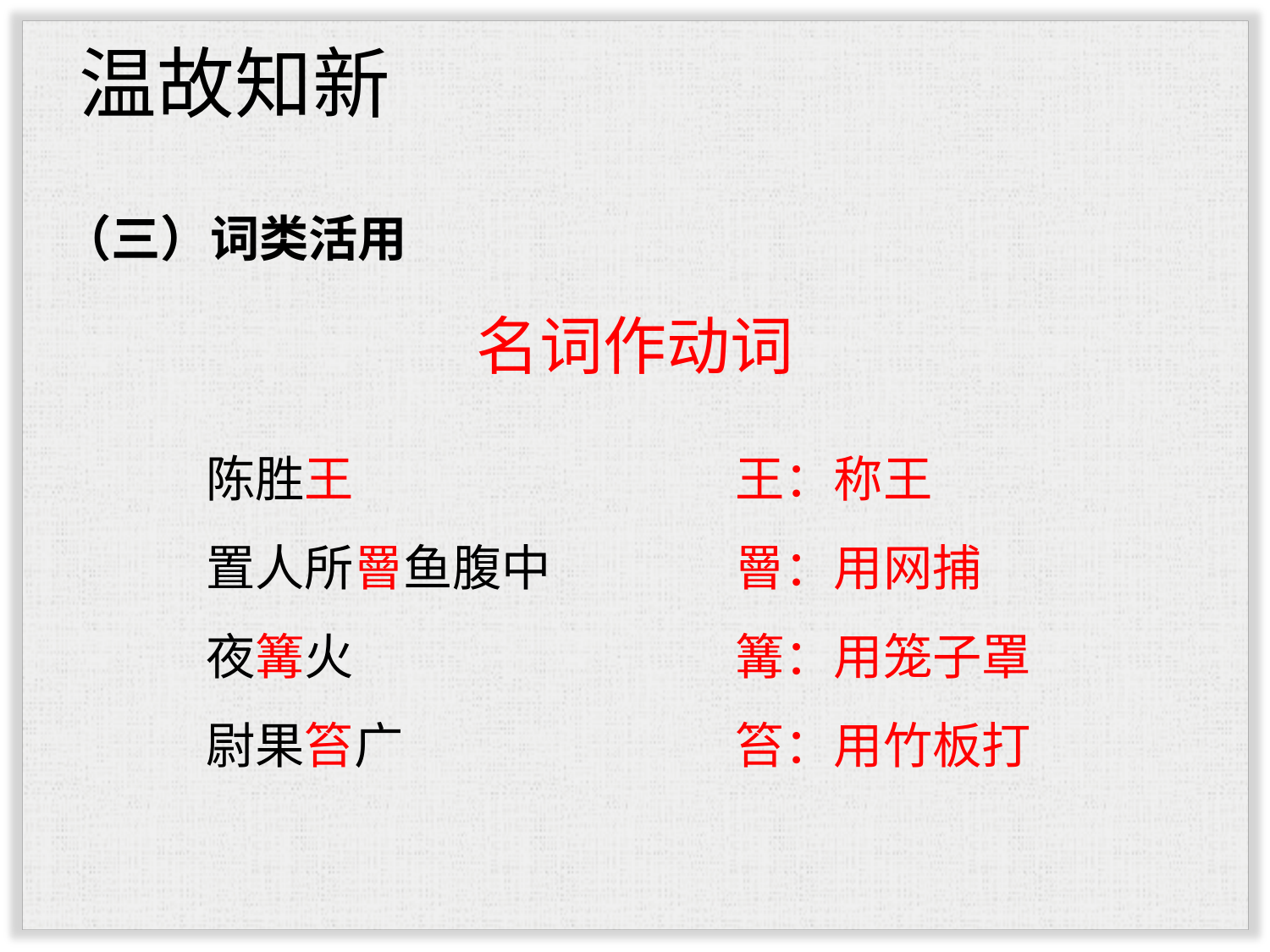

温故知新
（三）词类活用
名词作动词
陈胜王
置人所罾鱼腹中
夜篝火
尉果笞广
王：称王
罾：用网捕
篝：用笼子罩
笞：用竹板打